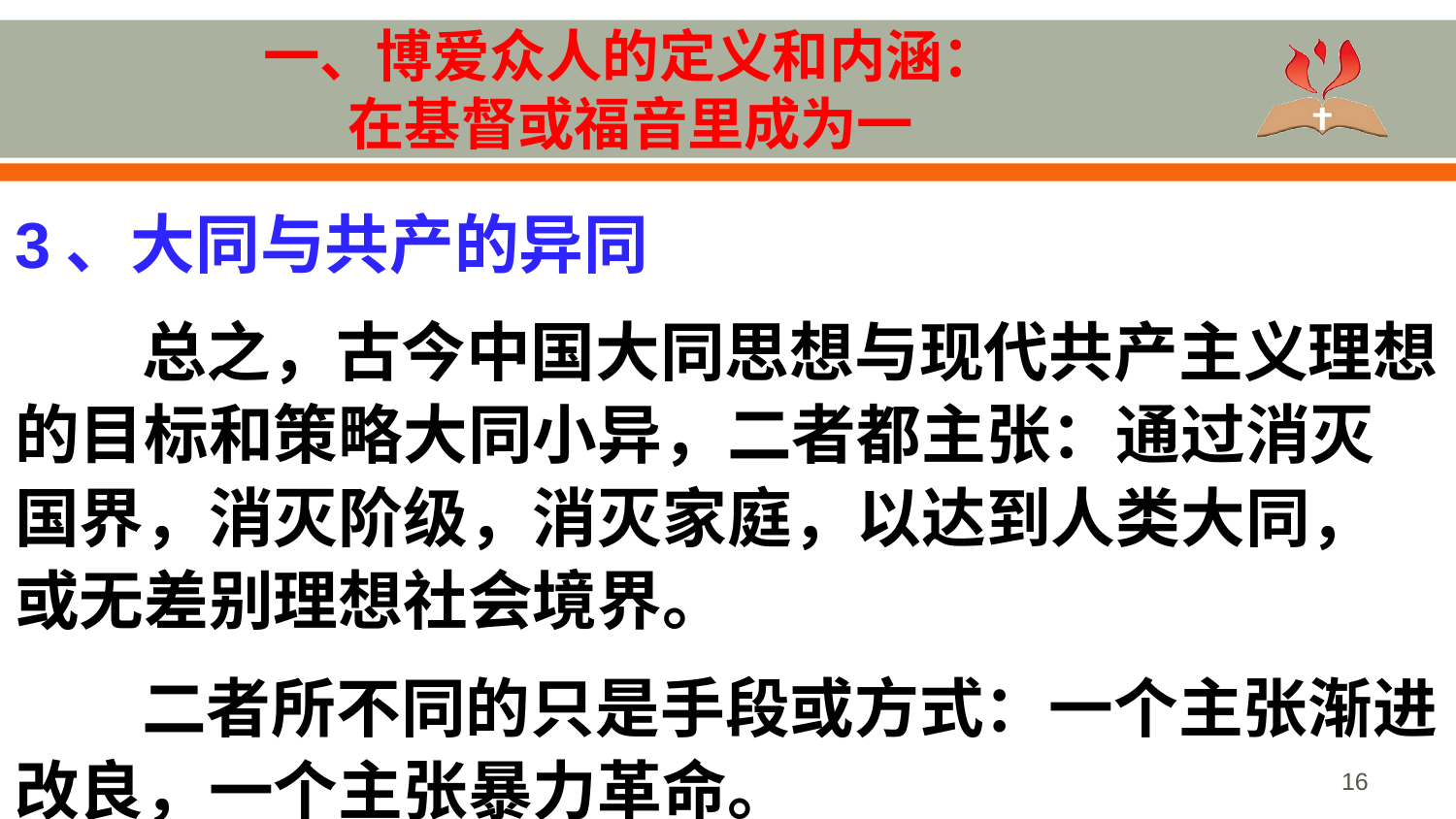

# 一、博爱众人的定义和内涵： 在基督或福音里成为一
3、大同与共产的异同
总之，古今中国大同思想与现代共产主义理想的目标和策略大同小异，二者都主张：通过消灭国界，消灭阶级，消灭家庭，以达到人类大同，或无差别理想社会境界。
二者所不同的只是手段或方式：一个主张渐进改良，一个主张暴力革命。

16